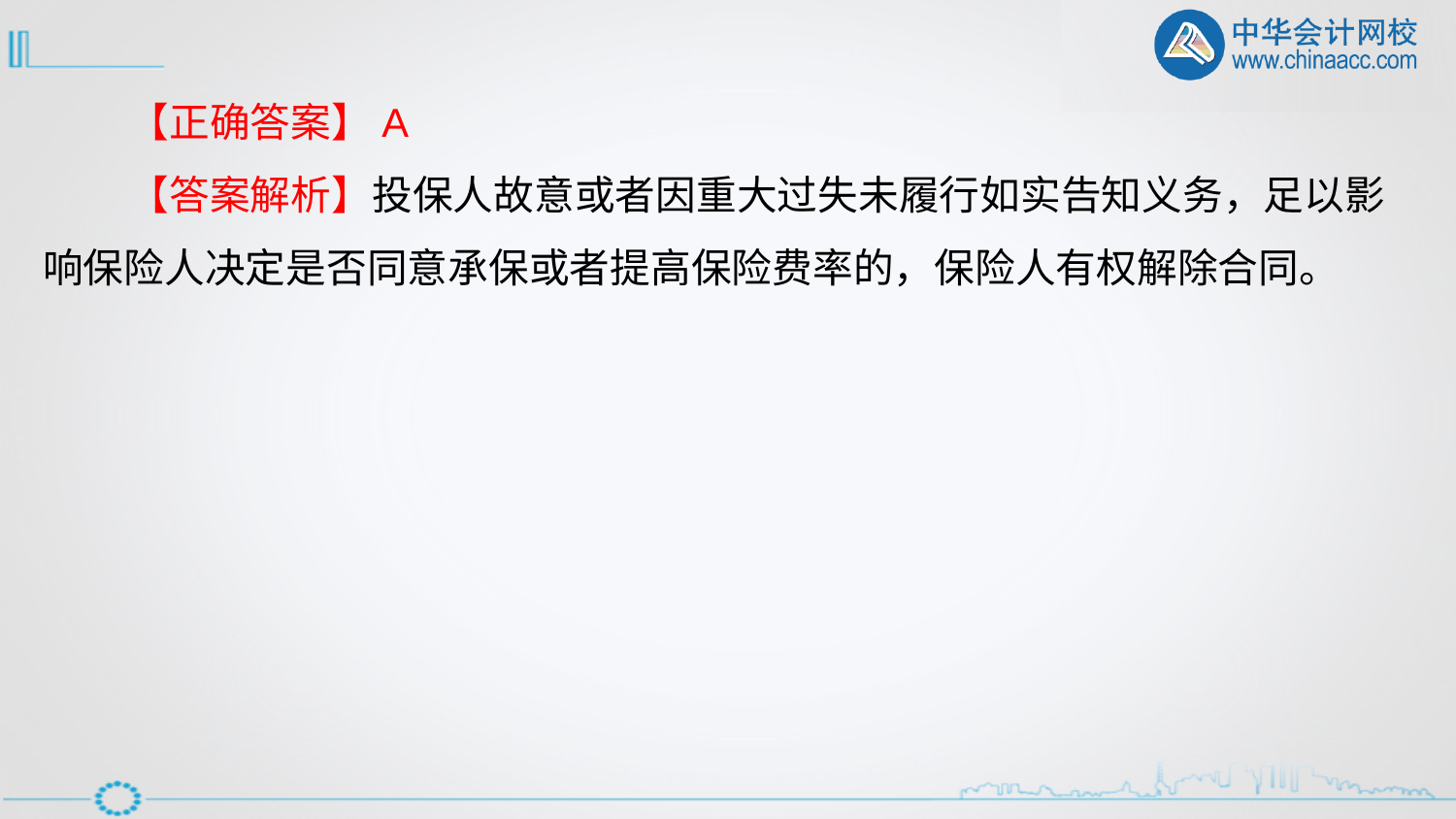

【正确答案】A
【答案解析】投保人故意或者因重大过失未履行如实告知义务，足以影响保险人决定是否同意承保或者提高保险费率的，保险人有权解除合同。